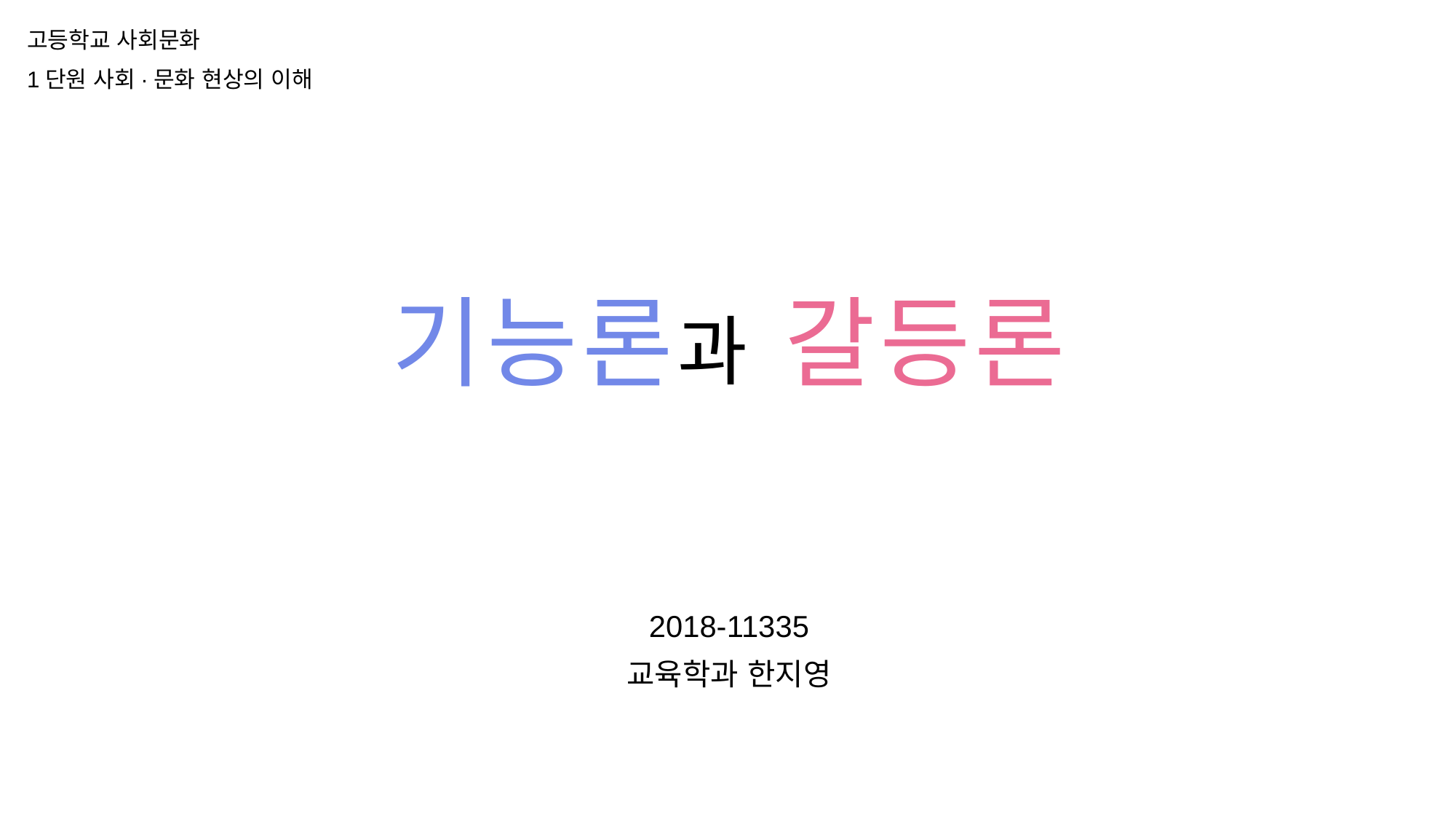

고등학교 사회문화
1단원 사회·문화 현상의 이해
# 기능론과 갈등론
2018-11335
교육학과 한지영